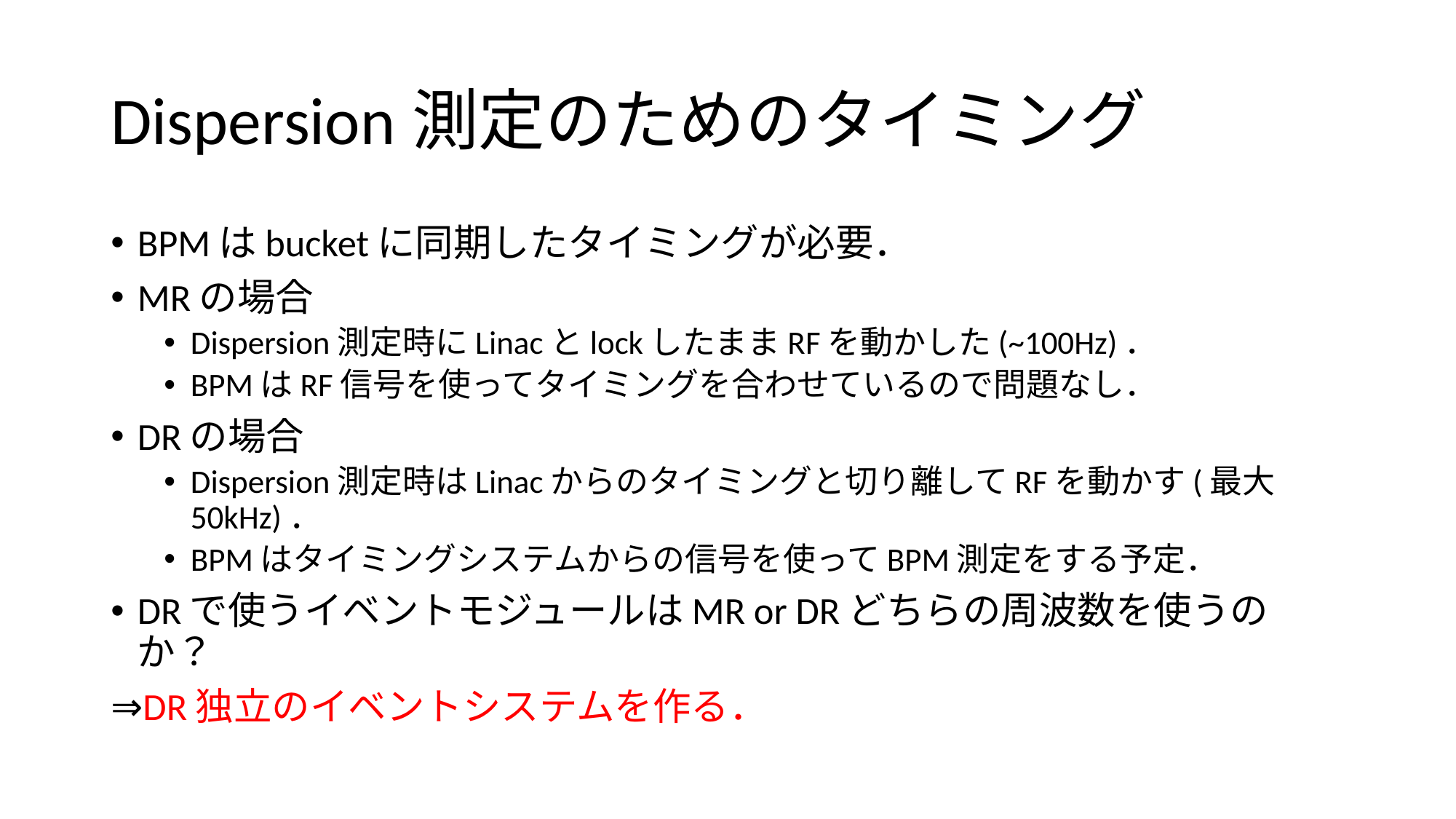

# Dispersion測定のためのタイミング
BPMはbucketに同期したタイミングが必要．
MRの場合
Dispersion測定時にLinacとlockしたままRFを動かした(~100Hz)．
BPMはRF信号を使ってタイミングを合わせているので問題なし．
DRの場合
Dispersion測定時はLinacからのタイミングと切り離してRFを動かす(最大50kHz)．
BPMはタイミングシステムからの信号を使ってBPM測定をする予定．
DRで使うイベントモジュールはMR or DRどちらの周波数を使うのか？
⇒DR独立のイベントシステムを作る．